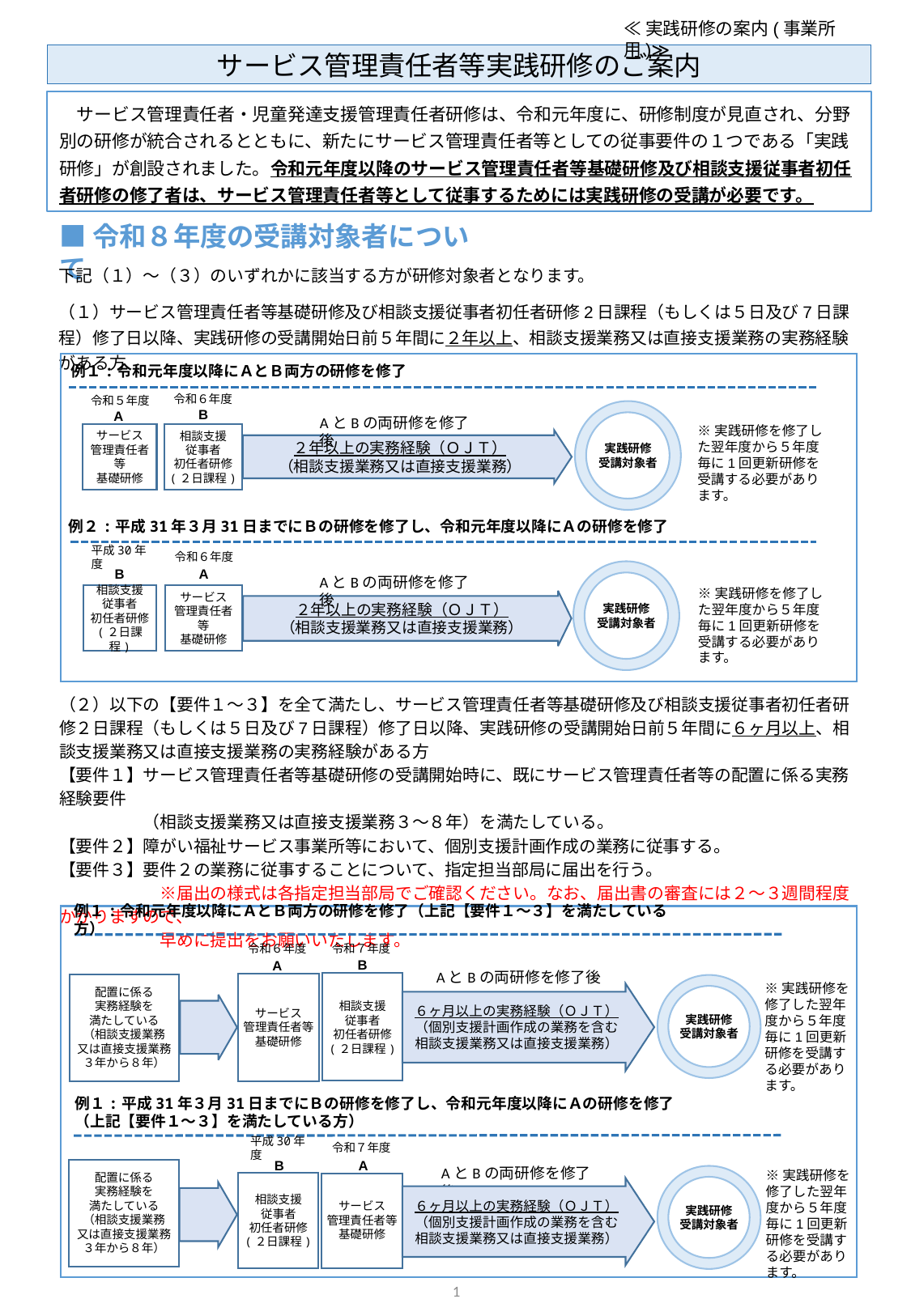

≪実践研修の案内(事業所用)≫
# サービス管理責任者等実践研修のご案内
　サービス管理責任者・児童発達支援管理責任者研修は、令和元年度に、研修制度が見直され、分野別の研修が統合されるとともに、新たにサービス管理責任者等としての従事要件の１つである「実践研修」が創設されました。令和元年度以降のサービス管理責任者等基礎研修及び相談支援従事者初任者研修の修了者は、サービス管理責任者等として従事するためには実践研修の受講が必要です。
■令和８年度の受講対象者について
下記（１）～（３）のいずれかに該当する方が研修対象者となります。
（１）サービス管理責任者等基礎研修及び相談支援従事者初任者研修2日課程（もしくは５日及び7日課程）修了日以降、実践研修の受講開始日前５年間に２年以上、相談支援業務又は直接支援業務の実務経験がある方

例１:令和元年度以降にＡとＢ両方の研修を修了
令和６年度
令和５年度
サービス
管理責任者等
基礎研修

B
実践研修
受講対象者
A
※実践研修を修了した翌年度から５年度毎に1回更新研修を受講する必要があります。
相談支援
従事者
初任者研修
(２日課程)
２年以上の実務経験（ＯＪＴ）
（相談支援業務又は直接支援業務）
例２:平成31年３月31日までにＢの研修を修了し、令和元年度以降にＡの研修を修了
令和６年度
平成30年度
A
B
実践研修
受講対象者
※実践研修を修了した翌年度から５年度毎に1回更新研修を受講する必要があります。
相談支援
従事者
初任者研修
(２日課程)
サービス
管理責任者等
基礎研修
２年以上の実務経験（ＯＪＴ）
（相談支援業務又は直接支援業務）
AとBの両研修を修了後
AとBの両研修を修了後
（２）以下の【要件１～３】を全て満たし、サービス管理責任者等基礎研修及び相談支援従事者初任者研修２日課程（もしくは５日及び7日課程）修了日以降、実践研修の受講開始日前５年間に６ヶ月以上、相談支援業務又は直接支援業務の実務経験がある方
【要件１】サービス管理責任者等基礎研修の受講開始時に、既にサービス管理責任者等の配置に係る実務経験要件
　　　　　（相談支援業務又は直接支援業務３～８年）を満たしている。
【要件２】障がい福祉サービス事業所等において、個別支援計画作成の業務に従事する。
【要件３】要件２の業務に従事することについて、指定担当部局に届出を行う。
　　　　　　※届出の様式は各指定担当部局でご確認ください。なお、届出書の審査には２～３週間程度かかりますので、
　　　　　　早めに提出をお願いいたします。

例１:令和元年度以降にＡとＢ両方の研修を修了（上記【要件１～３】を満たしている方）
令和６年度
令和７年度
B
A
AとBの両研修を修了後
相談支援
従事者
初任者研修
(２日課程)
サービス
管理責任者等
基礎研修
配置に係る
実務経験を
満たしている
（相談支援業務
又は直接支援業務３年から８年）
※実践研修を修了した翌年度から５年度毎に1回更新研修を受講する必要があります。
実践研修
受講対象者
６ヶ月以上の実務経験（ＯＪＴ）
（個別支援計画作成の業務を含む相談支援業務又は直接支援業務）

例１:平成31年３月31日までにＢの研修を修了し、令和元年度以降にＡの研修を修了
（上記【要件１～３】を満たしている方）
令和７年度
平成30年度
B
A
AとBの両研修を修了後
※実践研修を修了した翌年度から５年度毎に1回更新研修を受講する必要があります。
実践研修
受講対象者
相談支援
従事者
初任者研修
(２日課程)
サービス
管理責任者等
基礎研修
６ヶ月以上の実務経験（ＯＪＴ）
（個別支援計画作成の業務を含む相談支援業務又は直接支援業務）

配置に係る
実務経験を
満たしている
（相談支援業務
又は直接支援業務３年から８年）
1